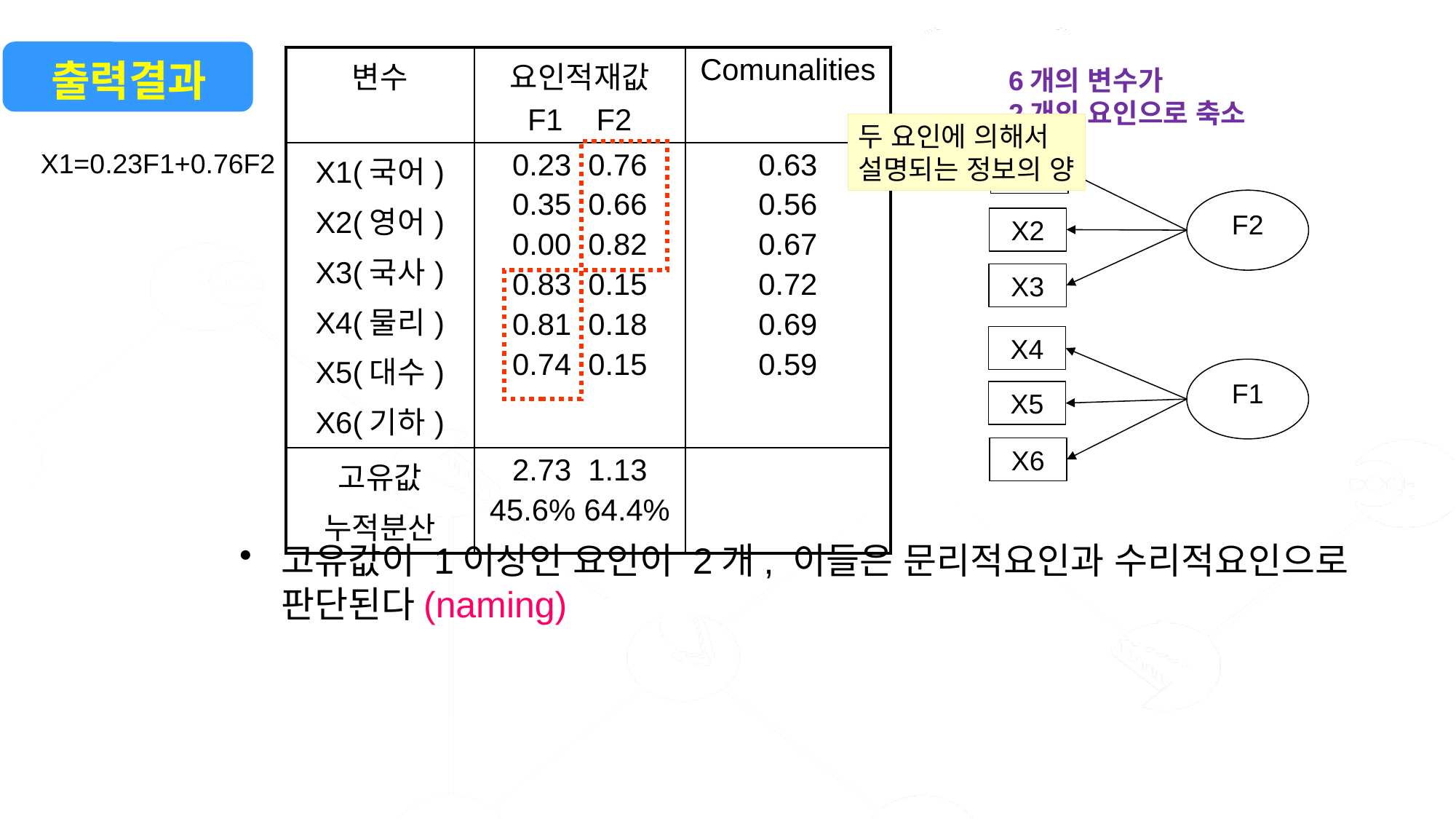

# 출력결과
| 변수 | 요인적재값 F1 F2 | Comunalities |
| --- | --- | --- |
| X1(국어) X2(영어) X3(국사) X4(물리) X5(대수) X6(기하) | 0.23 0.76 0.35 0.66 0.00 0.82 0.83 0.15 0.81 0.18 0.74 0.15 | 0.63 0.56 0.67 0.72 0.69 0.59 |
| 고유값 누적분산 | 2.73 1.13 45.6% 64.4% |  |
6개의 변수가
2개의 요인으로 축소
X1
F2
X2
X3
X4
F1
X5
X6
두 요인에 의해서
설명되는 정보의 양
X1=0.23F1+0.76F2

고유값이 1이상인 요인이 2개, 이들은 문리적요인과 수리적요인으로 판단된다(naming)